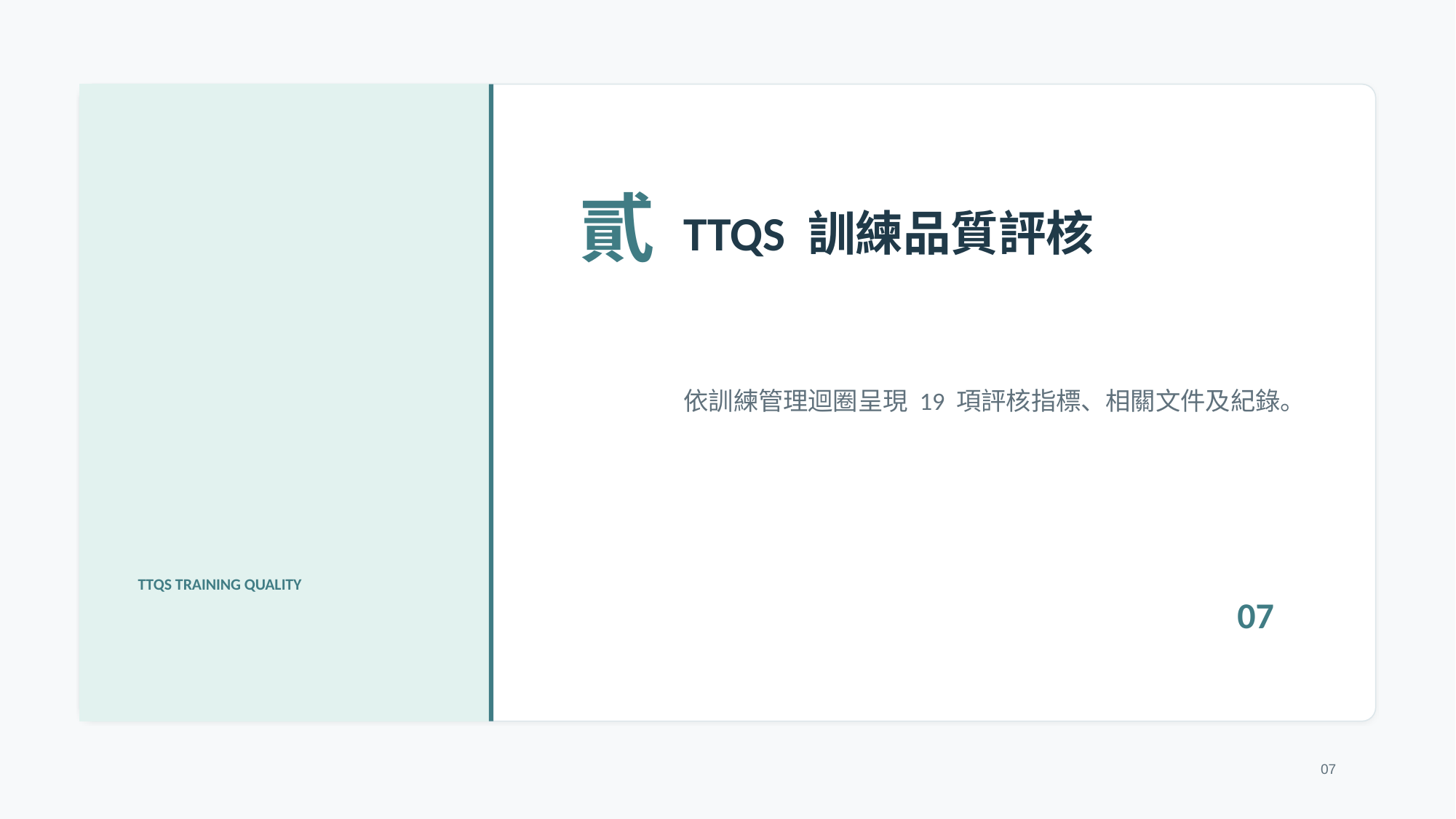

貳
TTQS 訓練品質評核
依訓練管理迴圈呈現 19 項評核指標、相關文件及紀錄。
TTQS TRAINING QUALITY
07
07